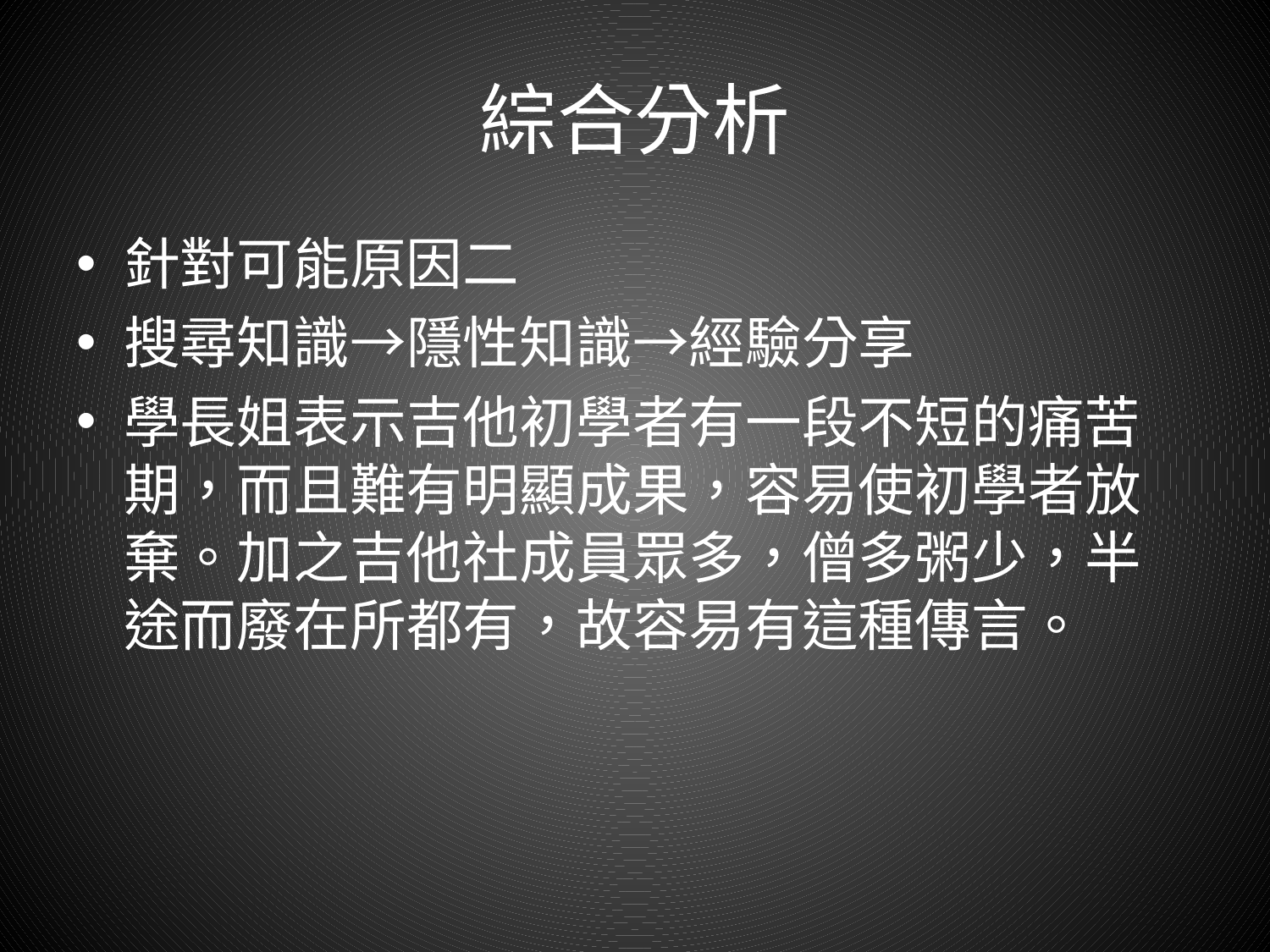

# 綜合分析
針對可能原因二
搜尋知識→隱性知識→經驗分享
學長姐表示吉他初學者有一段不短的痛苦期，而且難有明顯成果，容易使初學者放棄。加之吉他社成員眾多，僧多粥少，半途而廢在所都有，故容易有這種傳言。